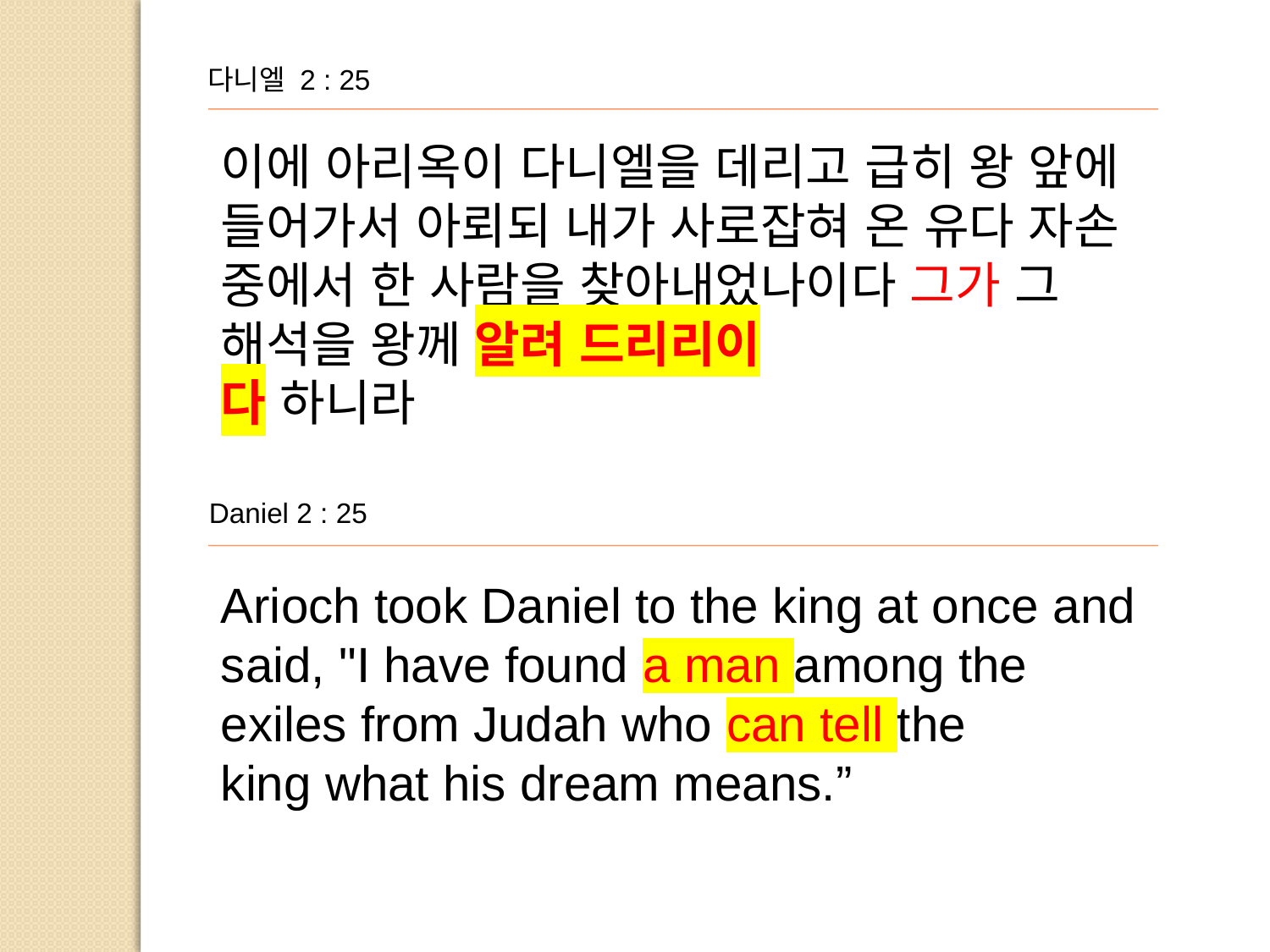

다니엘 2 : 25

이에 아리옥이 다니엘을 데리고 급히 왕 앞에 들어가서 아뢰되 내가 사로잡혀 온 유다 자손 중에서 한 사람을 찾아내었나이다 그가 그 해석을 왕께 알려 드리리이
다 하니라
Daniel 2 : 25

Arioch took Daniel to the king at once and said, "I have found a man among the exiles from Judah who can tell the
king what his dream means.”